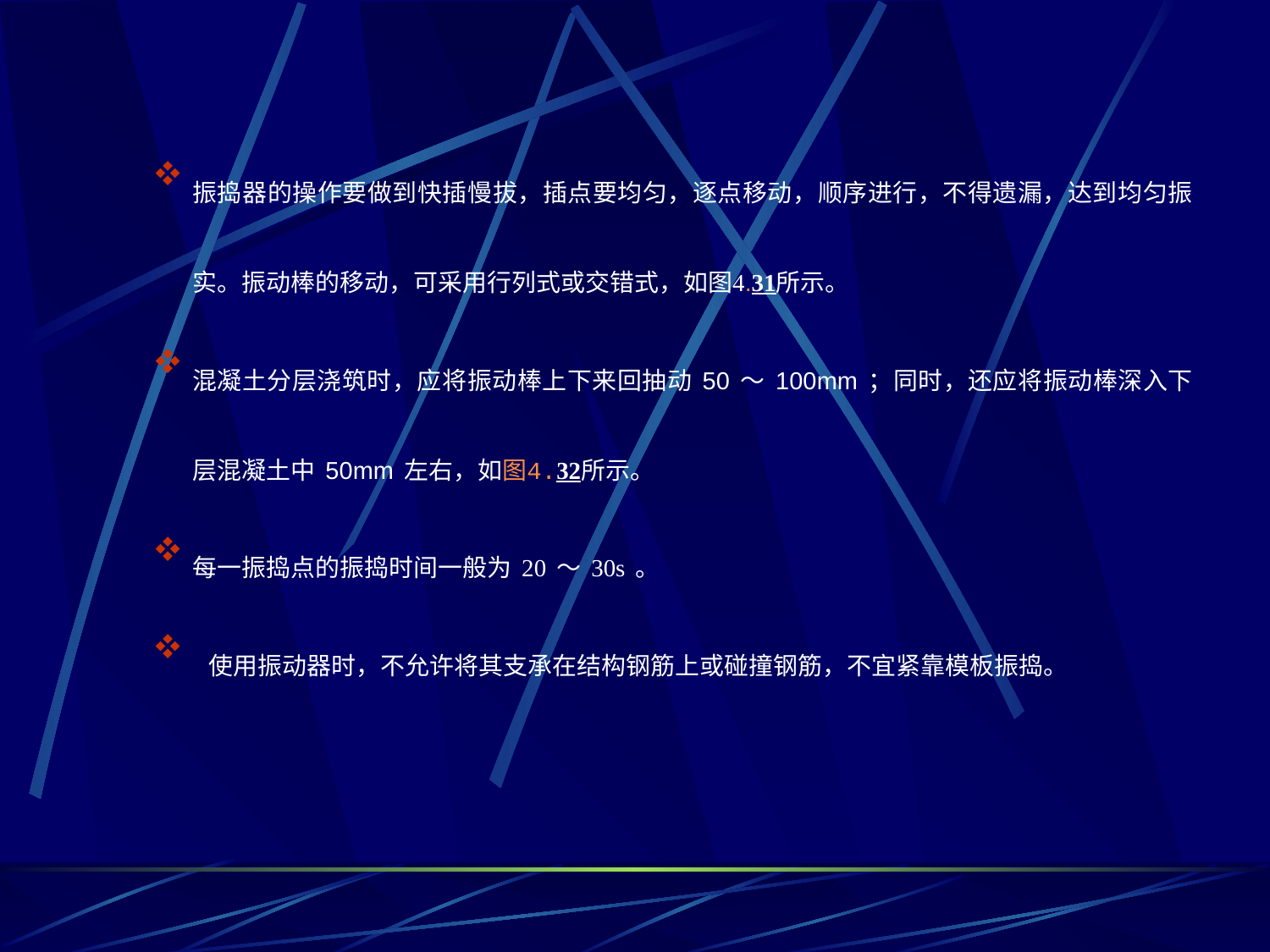

振捣器的操作要做到快插慢拔，插点要均匀，逐点移动，顺序进行，不得遗漏，达到均匀振实。振动棒的移动，可采用行列式或交错式，如图4.31所示。
混凝土分层浇筑时，应将振动棒上下来回抽动50～100mm；同时，还应将振动棒深入下层混凝土中50mm左右，如图4.32所示。
每一振捣点的振捣时间一般为20～30s。
 使用振动器时，不允许将其支承在结构钢筋上或碰撞钢筋，不宜紧靠模板振捣。